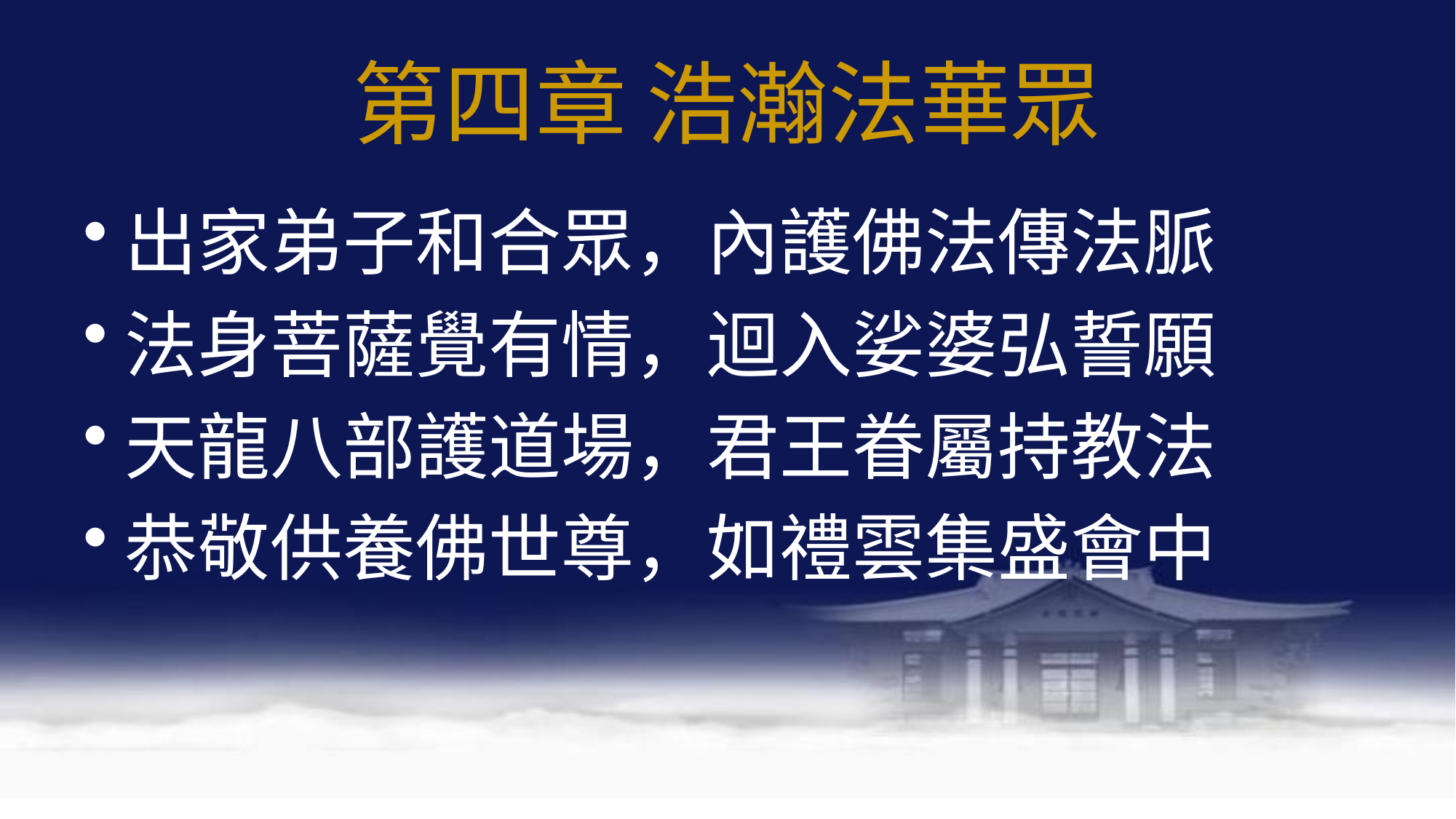

# 第四章 浩瀚法華眾
出家弟子和合眾，內護佛法傳法脈
法身菩薩覺有情，迴入娑婆弘誓願
天龍八部護道場，君王眷屬持教法
恭敬供養佛世尊，如禮雲集盛會中